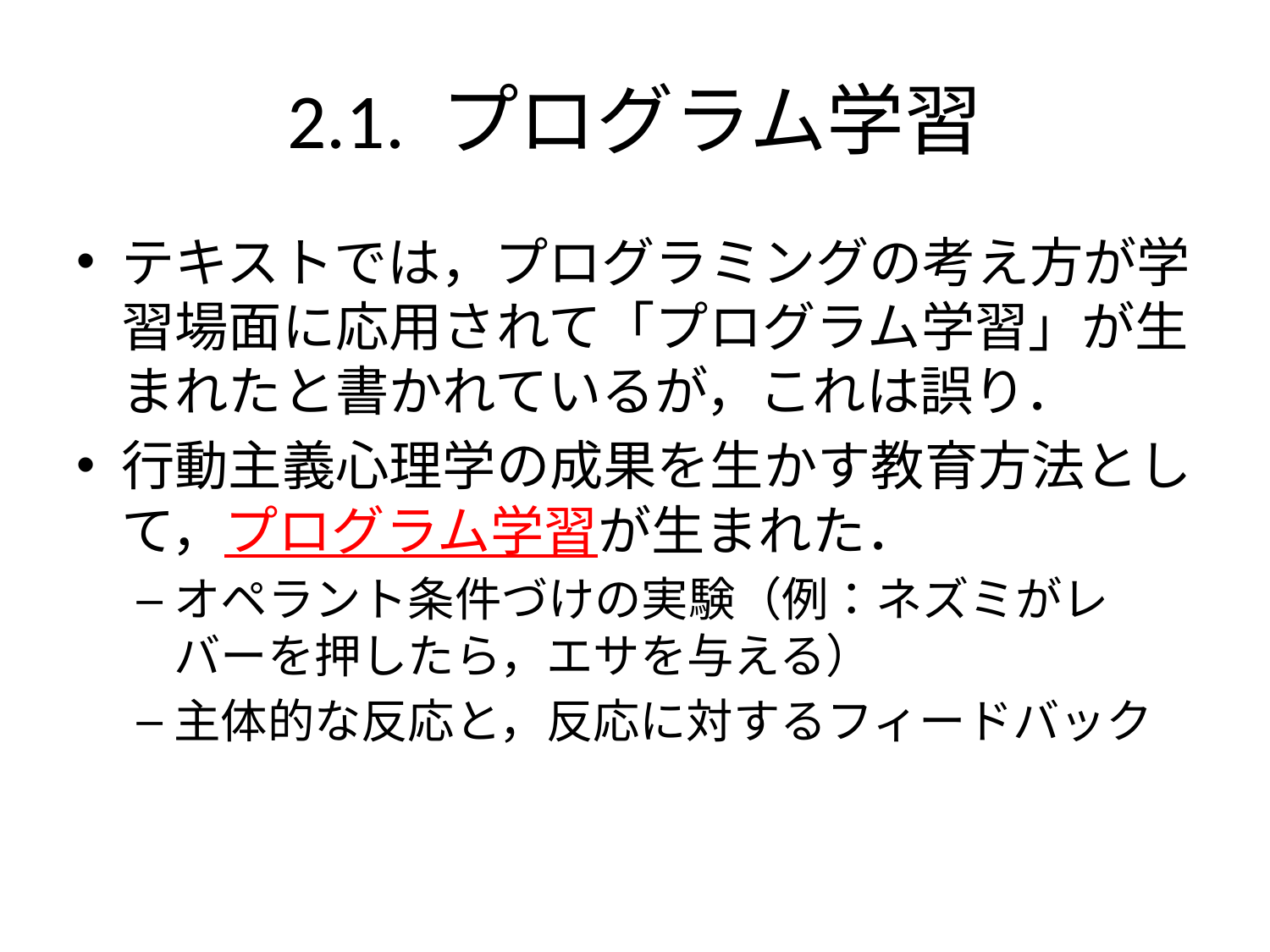

# 2.1. プログラム学習
テキストでは，プログラミングの考え方が学習場面に応用されて「プログラム学習」が生まれたと書かれているが，これは誤り．
行動主義心理学の成果を生かす教育方法として，プログラム学習が生まれた．
オペラント条件づけの実験（例：ネズミがレバーを押したら，エサを与える）
主体的な反応と，反応に対するフィードバック